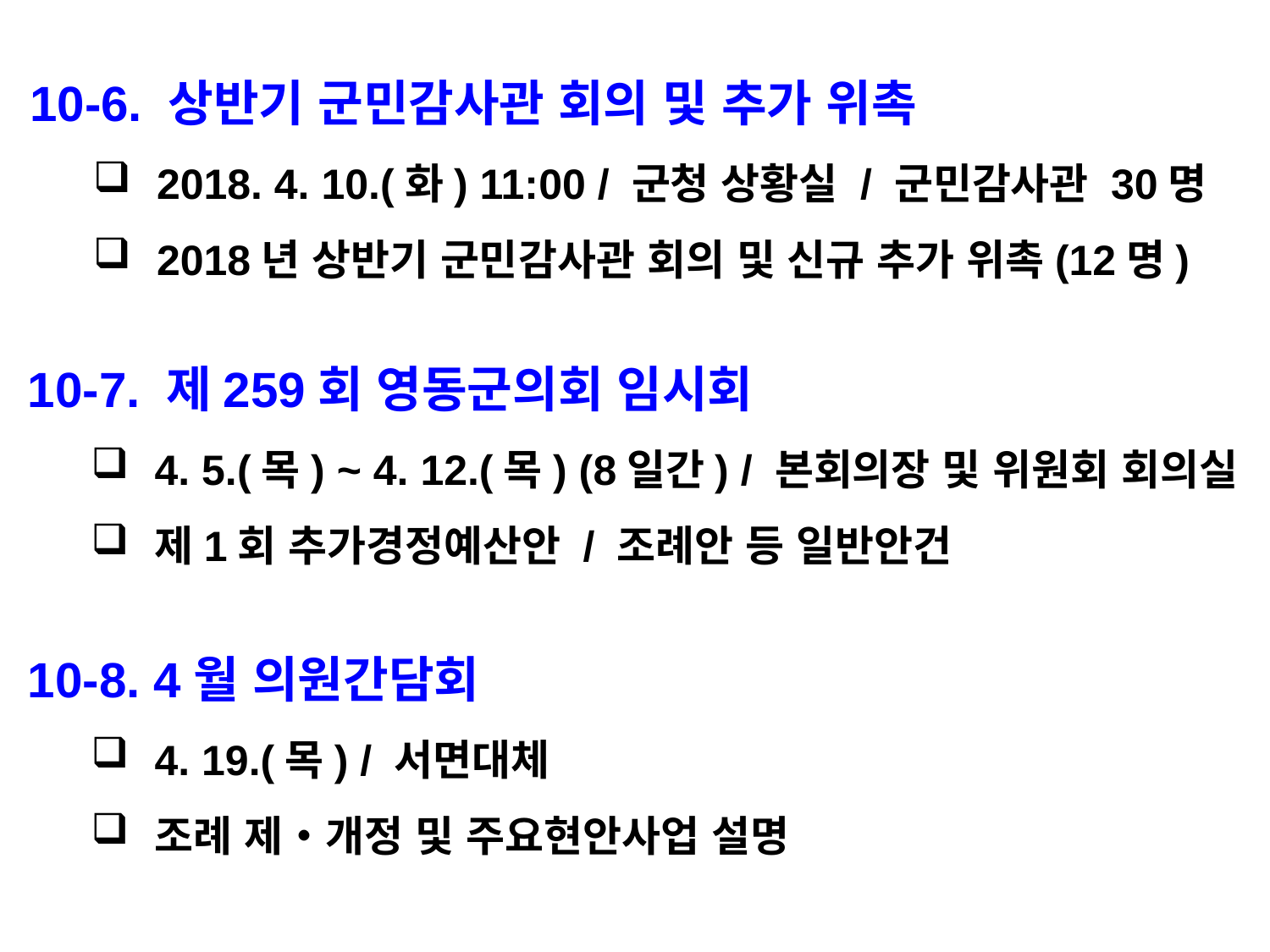

10-6. 상반기 군민감사관 회의 및 추가 위촉
2018. 4. 10.(화) 11:00 / 군청 상황실 / 군민감사관 30명
2018년 상반기 군민감사관 회의 및 신규 추가 위촉(12명)

10-7. 제259회 영동군의회 임시회
4. 5.(목) ~ 4. 12.(목) (8일간) / 본회의장 및 위원회 회의실
제1회 추가경정예산안 / 조례안 등 일반안건

10-8. 4월 의원간담회
4. 19.(목) / 서면대체
조례 제‧개정 및 주요현안사업 설명